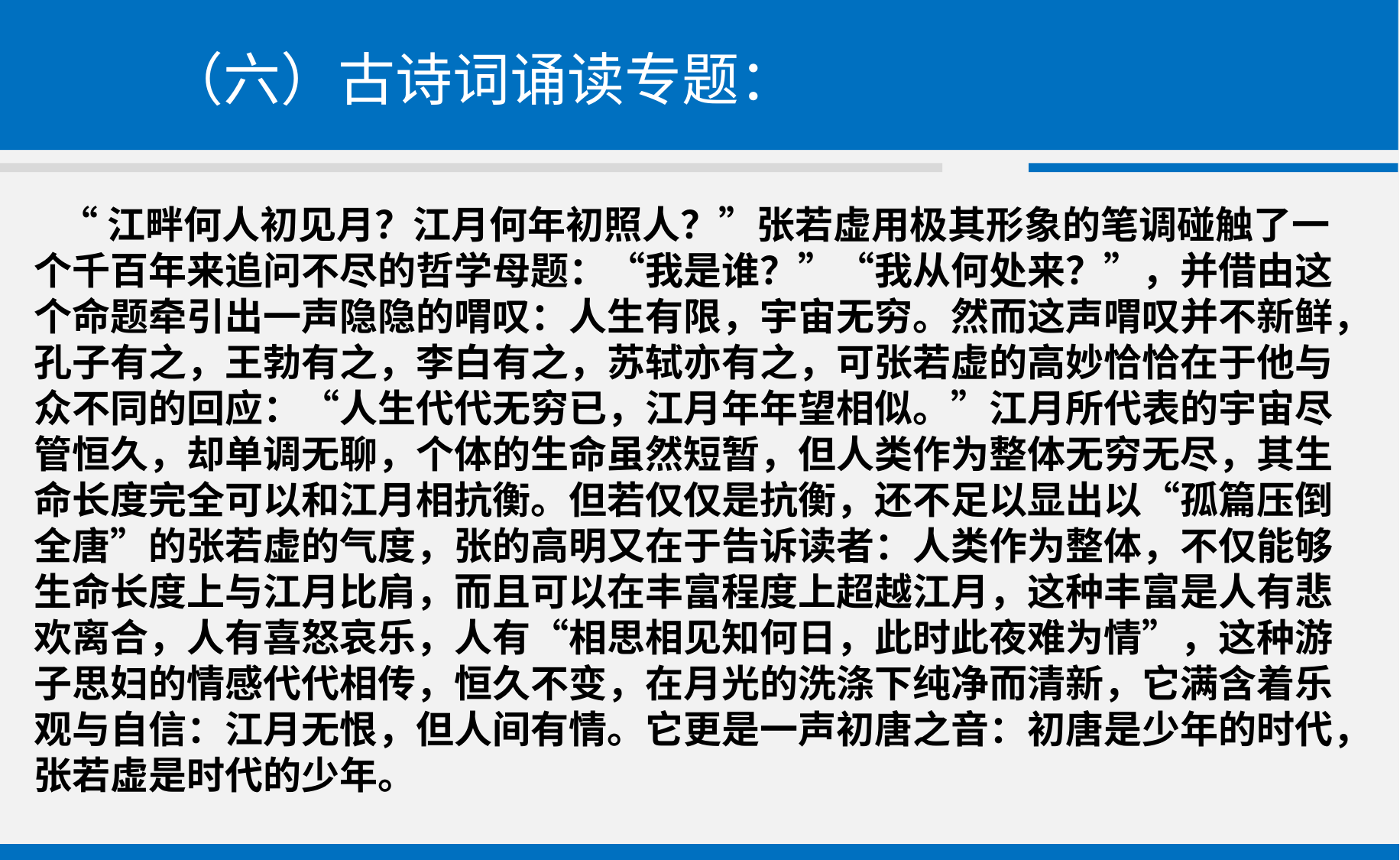

# （六）古诗词诵读专题：

   “江畔何人初见月？江月何年初照人？”张若虚用极其形象的笔调碰触了一个千百年来追问不尽的哲学母题：“我是谁？”“我从何处来？”，并借由这个命题牵引出一声隐隐的喟叹：人生有限，宇宙无穷。然而这声喟叹并不新鲜，孔子有之，王勃有之，李白有之，苏轼亦有之，可张若虚的高妙恰恰在于他与众不同的回应：“人生代代无穷已，江月年年望相似。”江月所代表的宇宙尽管恒久，却单调无聊，个体的生命虽然短暂，但人类作为整体无穷无尽，其生命长度完全可以和江月相抗衡。但若仅仅是抗衡，还不足以显出以“孤篇压倒全唐”的张若虚的气度，张的高明又在于告诉读者：人类作为整体，不仅能够生命长度上与江月比肩，而且可以在丰富程度上超越江月，这种丰富是人有悲欢离合，人有喜怒哀乐，人有“相思相见知何日，此时此夜难为情”，这种游子思妇的情感代代相传，恒久不变，在月光的洗涤下纯净而清新，它满含着乐观与自信：江月无恨，但人间有情。它更是一声初唐之音：初唐是少年的时代，张若虚是时代的少年。